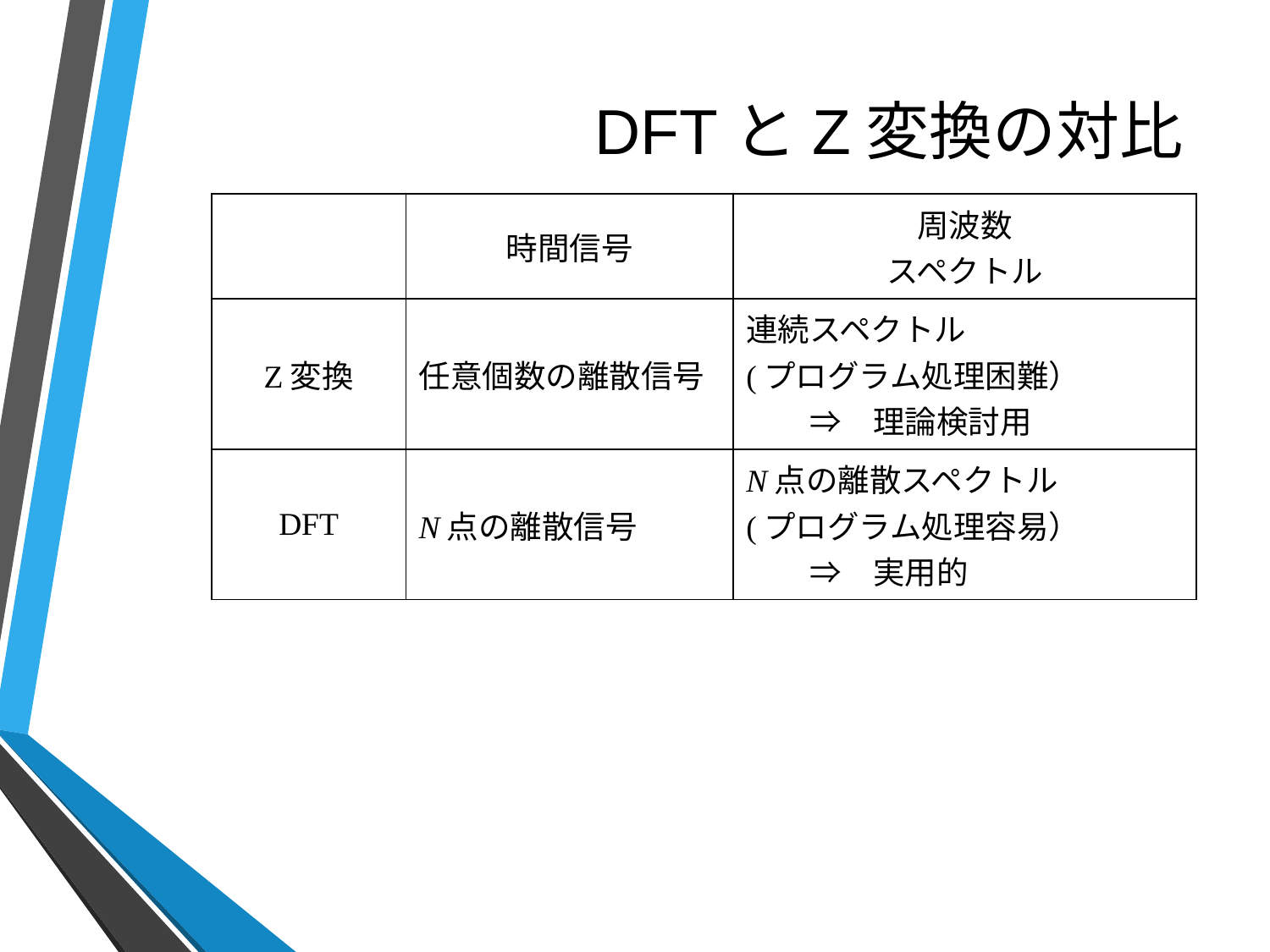

# DFTとZ変換の対比
|  | 時間信号 | 周波数 スペクトル |
| --- | --- | --- |
| Z変換 | 任意個数の離散信号 | 連続スペクトル (プログラム処理困難） 　　⇒　理論検討用 |
| DFT | N点の離散信号 | N点の離散スペクトル (プログラム処理容易） 　　⇒　実用的 |